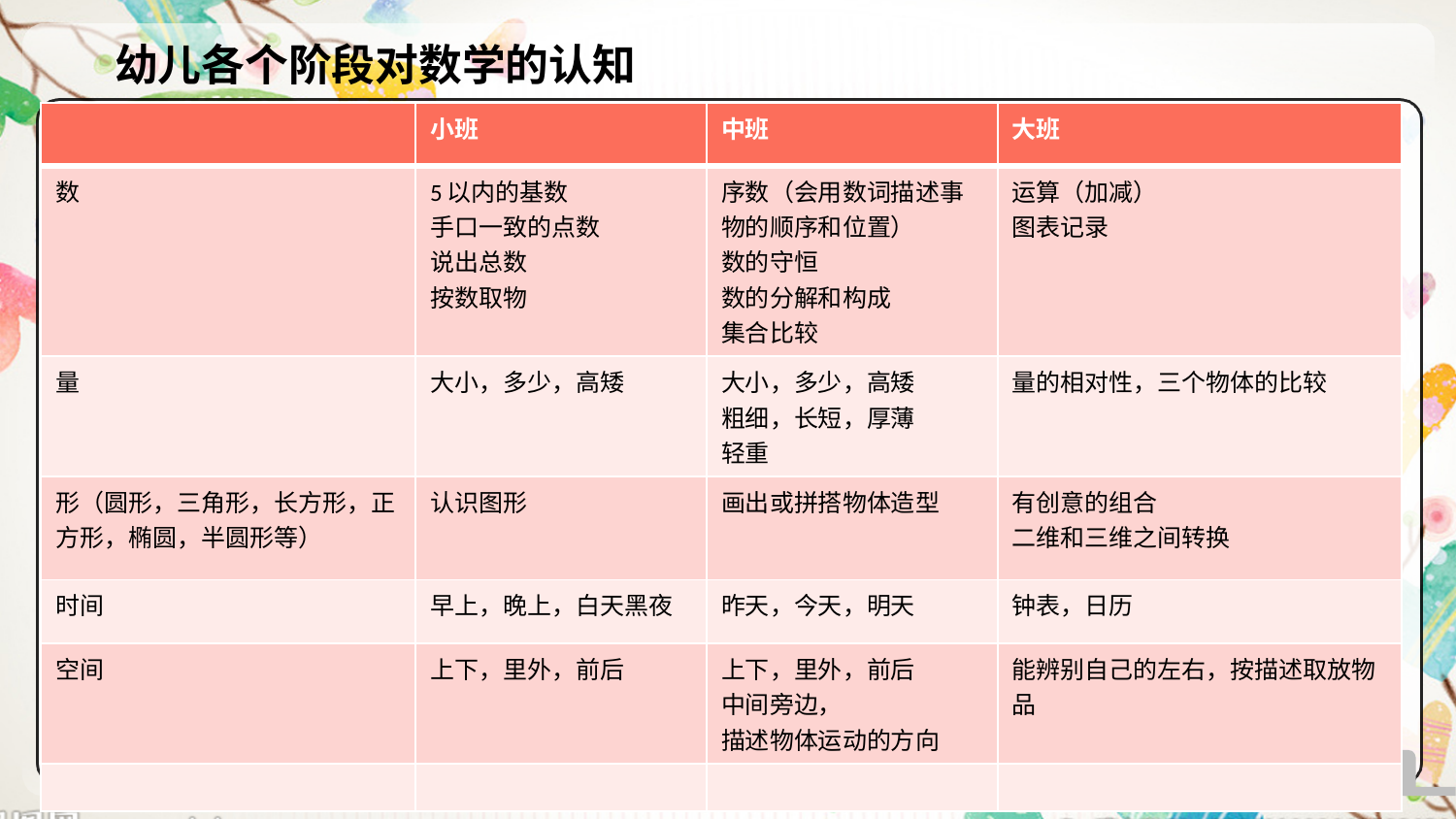

幼儿各个阶段对数学的认知
|  | 小班 | 中班 | 大班 |
| --- | --- | --- | --- |
| 数 | 5以内的基数 手口一致的点数 说出总数 按数取物 | 序数（会用数词描述事物的顺序和位置） 数的守恒 数的分解和构成 集合比较 | 运算（加减） 图表记录 |
| 量 | 大小，多少，高矮 | 大小，多少，高矮 粗细，长短，厚薄 轻重 | 量的相对性，三个物体的比较 |
| 形（圆形，三角形，长方形，正方形，椭圆，半圆形等） | 认识图形 | 画出或拼搭物体造型 | 有创意的组合 二维和三维之间转换 |
| 时间 | 早上，晚上，白天黑夜 | 昨天，今天，明天 | 钟表，日历 |
| 空间 | 上下，里外，前后 | 上下，里外，前后 中间旁边， 描述物体运动的方向 | 能辨别自己的左右，按描述取放物品 |
|  |  |  |  |